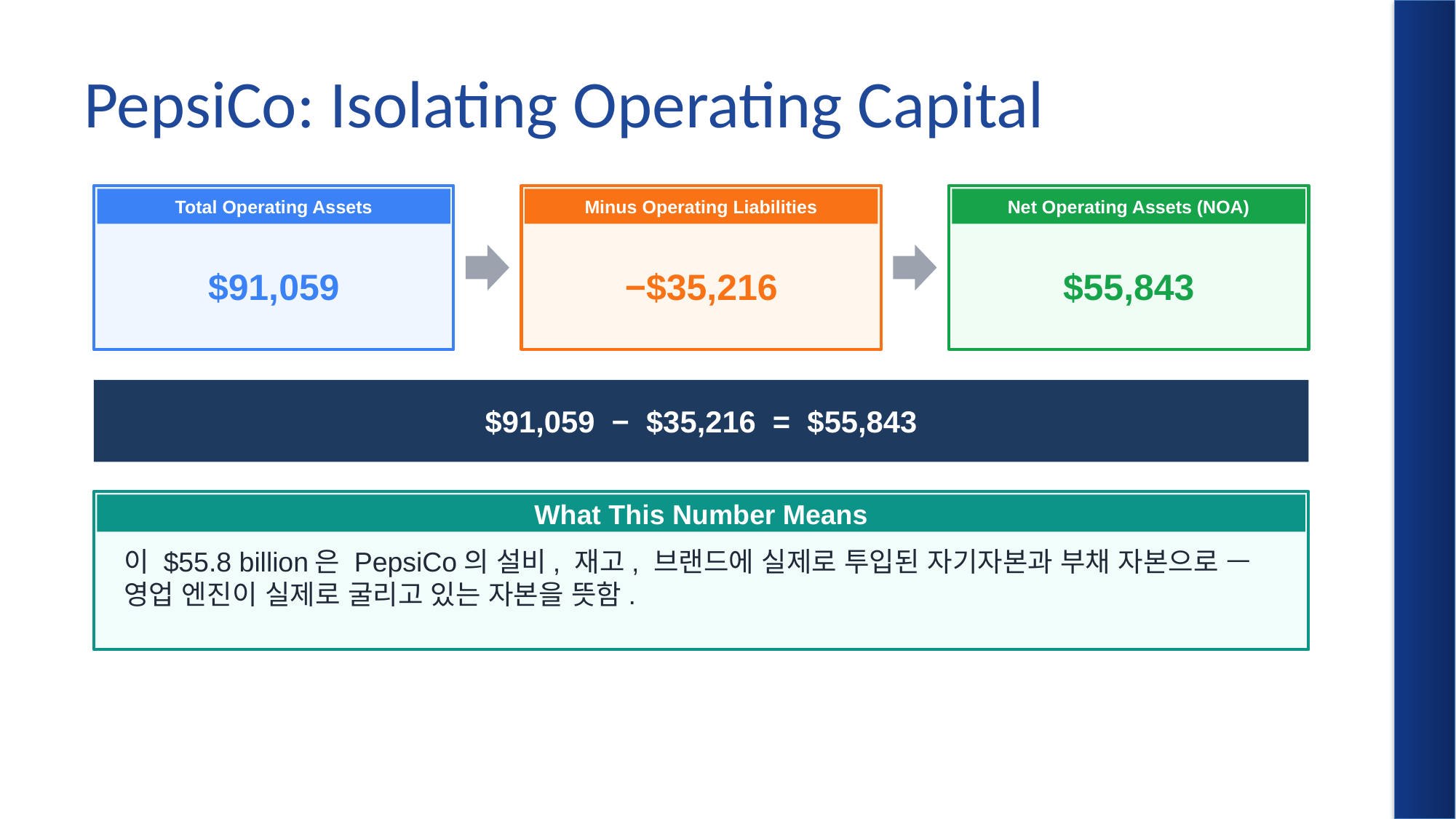

# PepsiCo: Isolating Operating Capital

Total Operating Assets

Minus Operating Liabilities

Net Operating Assets (NOA)
$91,059
−$35,216
$55,843

$91,059  −  $35,216  =  $55,843

What This Number Means
이 $55.8 billion은 PepsiCo의 설비, 재고, 브랜드에 실제로 투입된 자기자본과 부채 자본으로 —
영업 엔진이 실제로 굴리고 있는 자본을 뜻함.